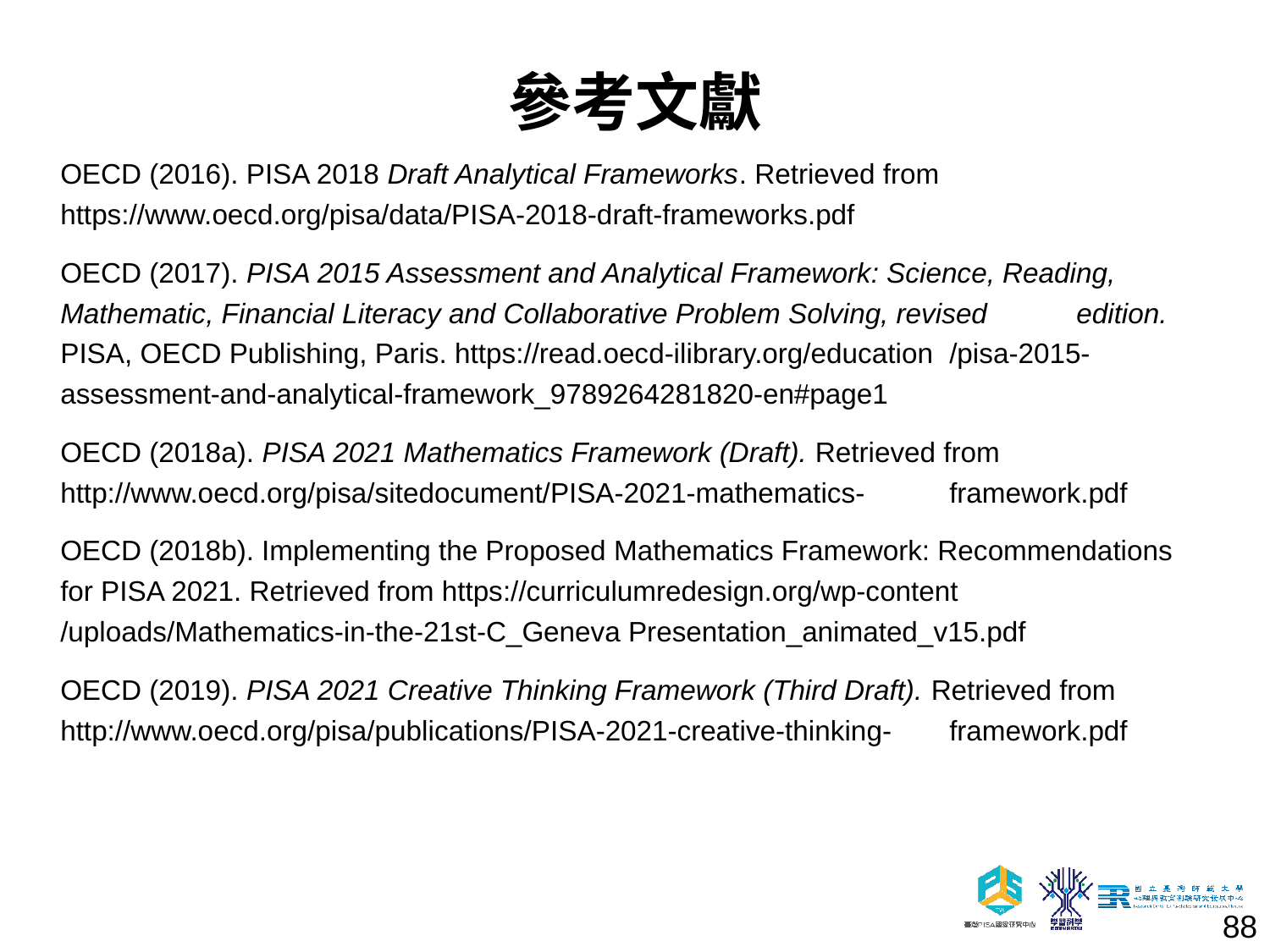

# 參考文獻
OECD (2016). PISA 2018 Draft Analytical Frameworks. Retrieved from 	https://www.oecd.org/pisa/data/PISA-2018-draft-frameworks.pdf
OECD (2017). PISA 2015 Assessment and Analytical Framework: Science, Reading, 	Mathematic, Financial Literacy and Collaborative Problem Solving, revised 	edition. PISA, OECD Publishing, Paris. https://read.oecd-ilibrary.org/education 	/pisa-2015-assessment-and-analytical-framework_9789264281820-en#page1
OECD (2018a). PISA 2021 Mathematics Framework (Draft). Retrieved from 	http://www.oecd.org/pisa/sitedocument/PISA-2021-mathematics-	framework.pdf
OECD (2018b). Implementing the Proposed Mathematics Framework: Recommendations 	for PISA 2021. Retrieved from https://curriculumredesign.org/wp-content 	/uploads/Mathematics-in-the-21st-C_Geneva Presentation_animated_v15.pdf
OECD (2019). PISA 2021 Creative Thinking Framework (Third Draft). Retrieved from 	http://www.oecd.org/pisa/publications/PISA-2021-creative-thinking-	framework.pdf
88